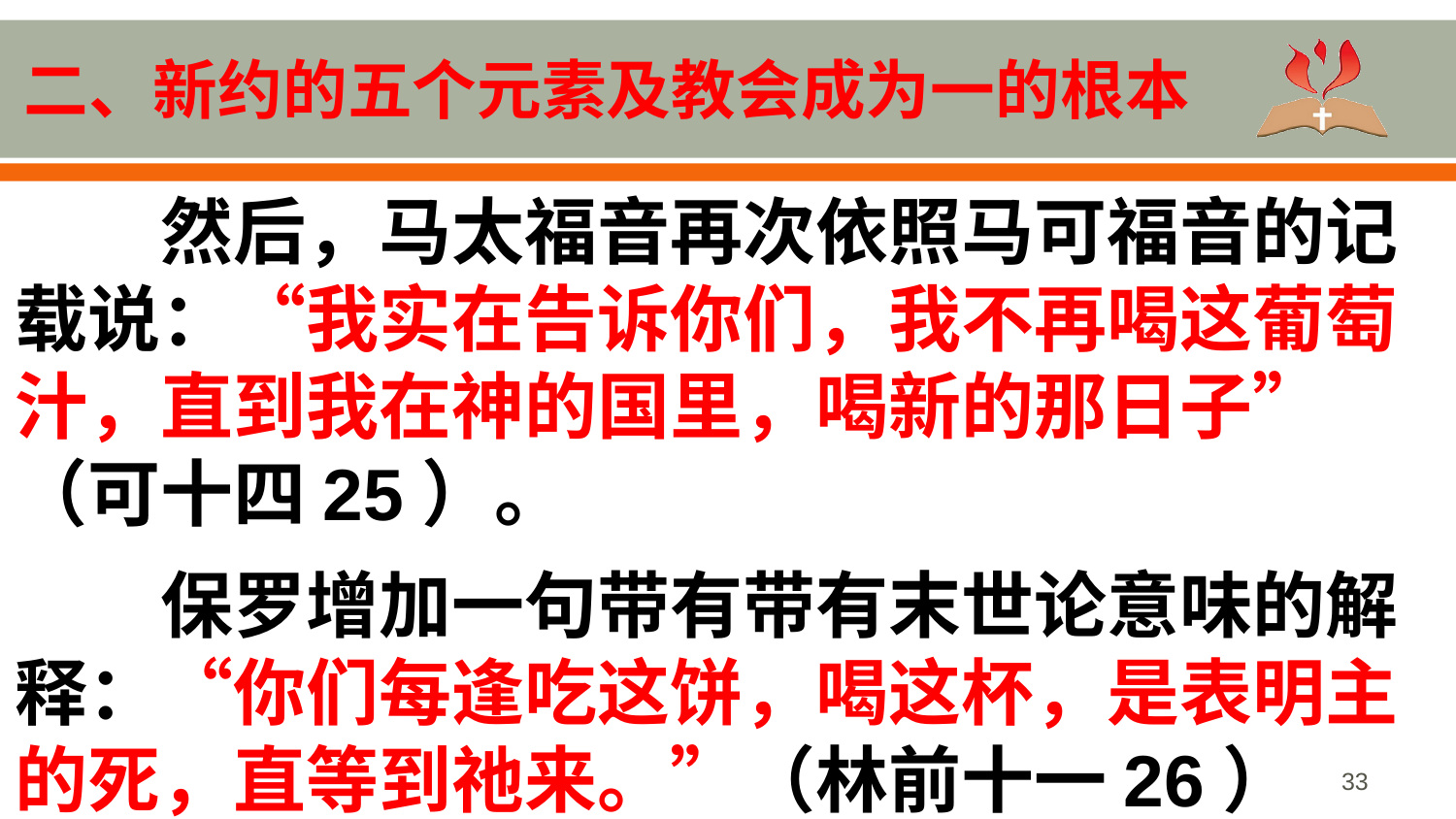

# 二、新约的五个元素及教会成为一的根本
然后，马太福音再次依照马可福音的记载说：“我实在告诉你们，我不再喝这葡萄汁，直到我在神的国里，喝新的那日子”   （可十四25）。
保罗增加一句带有带有末世论意味的解释：“你们每逢吃这饼，喝这杯，是表明主的死，直等到祂来。”（林前十一26）

33